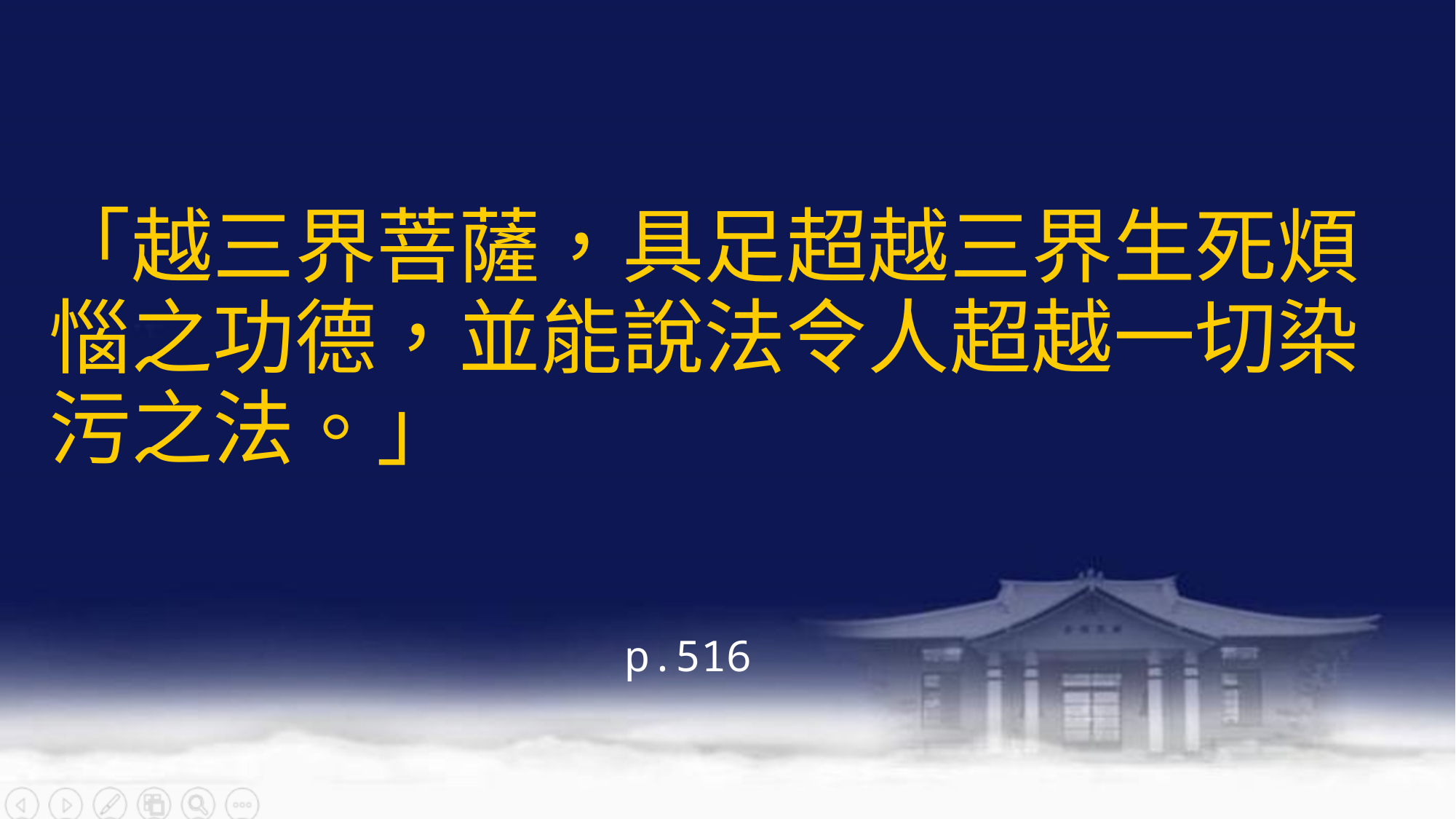

# 「越三界菩薩，具足超越三界生死煩惱之功德，並能說法令人超越一切染污之法。」
p.516